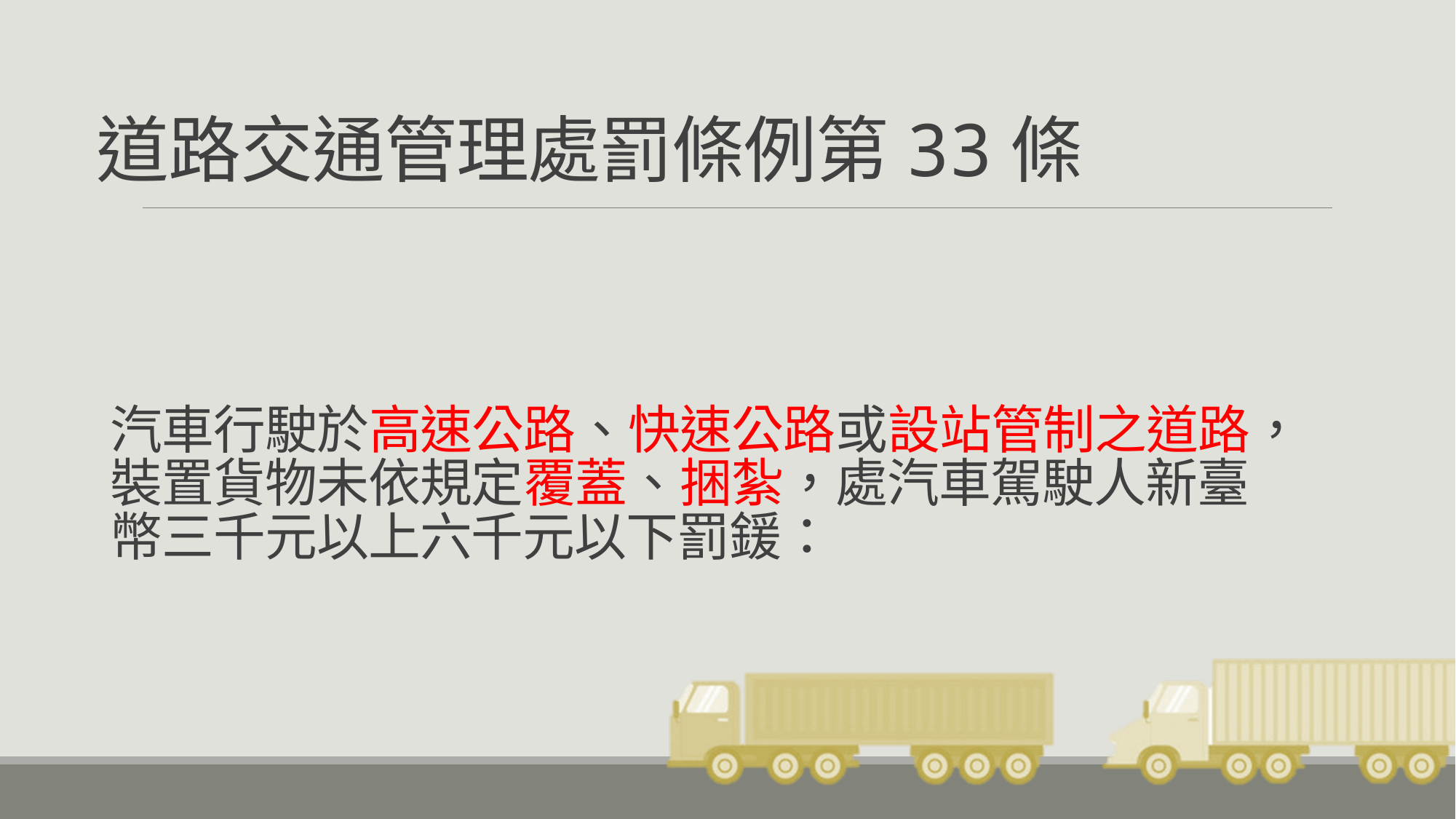

道路交通管理處罰條例第33條
# 汽車行駛於高速公路、快速公路或設站管制之道路，裝置貨物未依規定覆蓋、捆紮，處汽車駕駛人新臺幣三千元以上六千元以下罰鍰：